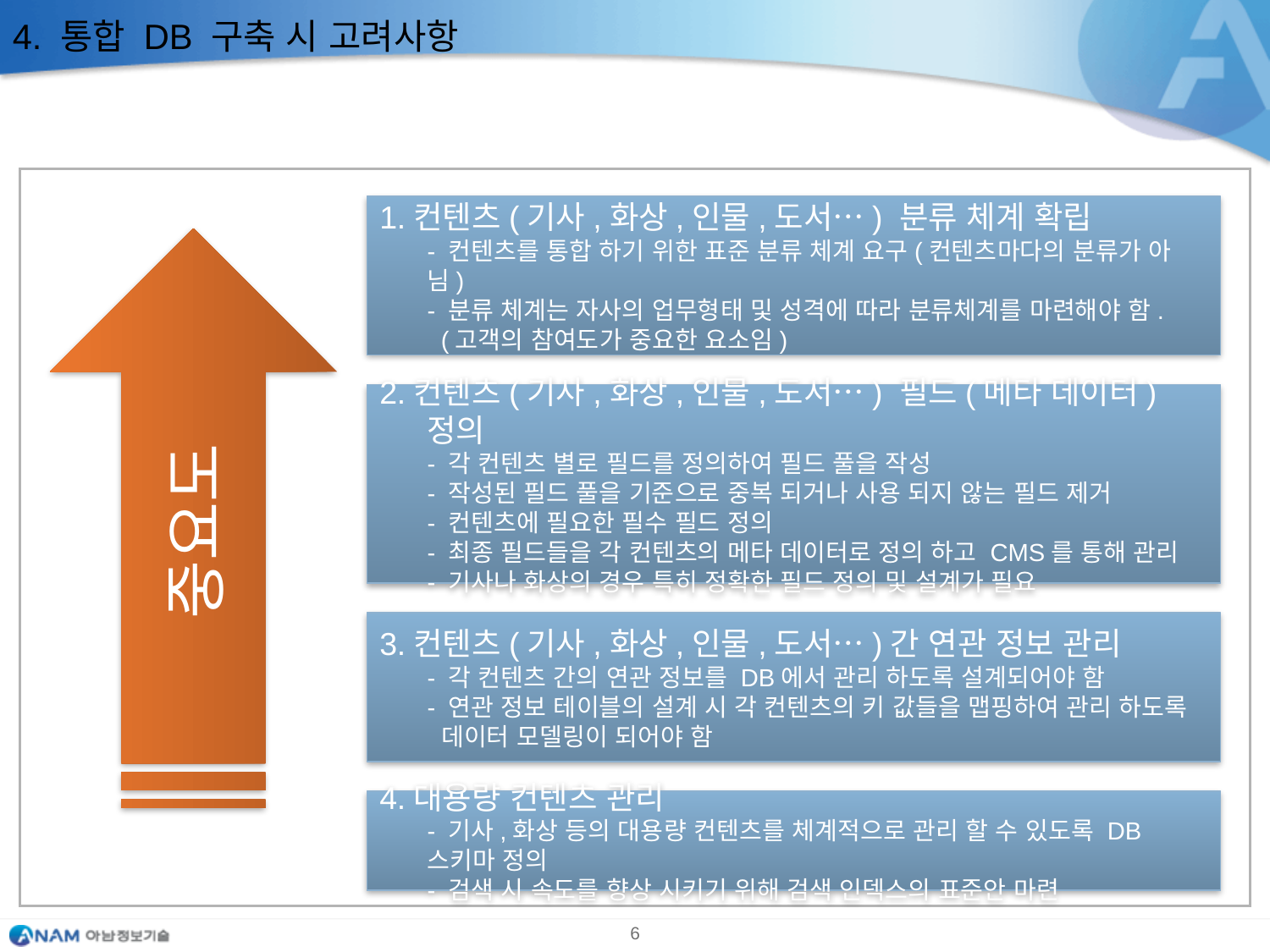

4. 통합 DB 구축 시 고려사항

1.컨텐츠(기사,화상,인물,도서…) 분류 체계 확립
	- 컨텐츠를 통합 하기 위한 표준 분류 체계 요구(컨텐츠마다의 분류가 아님)
	- 분류 체계는 자사의 업무형태 및 성격에 따라 분류체계를 마련해야 함.
  (고객의 참여도가 중요한 요소임)
중요도
2.컨텐츠(기사,화상,인물,도서…) 필드(메타 데이터) 정의
	- 각 컨텐츠 별로 필드를 정의하여 필드 풀을 작성
	- 작성된 필드 풀을 기준으로 중복 되거나 사용 되지 않는 필드 제거
	- 컨텐츠에 필요한 필수 필드 정의
	- 최종 필드들을 각 컨텐츠의 메타 데이터로 정의 하고 CMS를 통해 관리
	- 기사나 화상의 경우 특히 정확한 필드 정의 및 설계가 필요
3.컨텐츠(기사,화상,인물,도서…)간 연관 정보 관리
	- 각 컨텐츠 간의 연관 정보를 DB에서 관리 하도록 설계되어야 함
	- 연관 정보 테이블의 설계 시 각 컨텐츠의 키 값들을 맵핑하여 관리 하도록
  데이터 모델링이 되어야 함
4.대용량 컨텐츠 관리
- 기사,화상 등의 대용량 컨텐츠를 체계적으로 관리 할 수 있도록 DB 스키마 정의
	- 검색 시 속도를 향상 시키기 위해 검색 인덱스의 표준안 마련